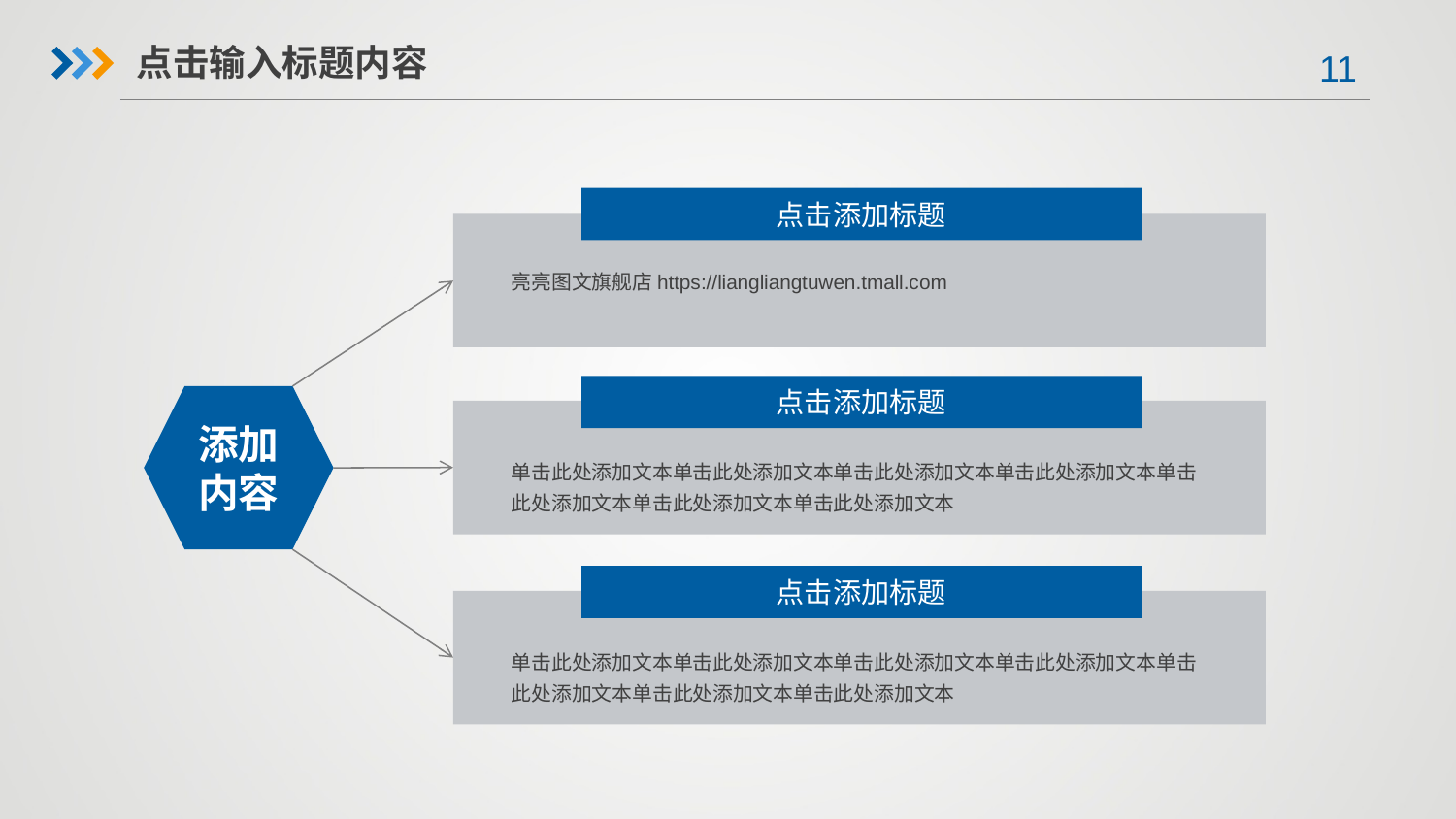

点击输入标题内容
点击添加标题

亮亮图文旗舰店https://liangliangtuwen.tmall.com
点击添加标题
添加内容

单击此处添加文本单击此处添加文本单击此处添加文本单击此处添加文本单击此处添加文本单击此处添加文本单击此处添加文本
点击添加标题

单击此处添加文本单击此处添加文本单击此处添加文本单击此处添加文本单击此处添加文本单击此处添加文本单击此处添加文本